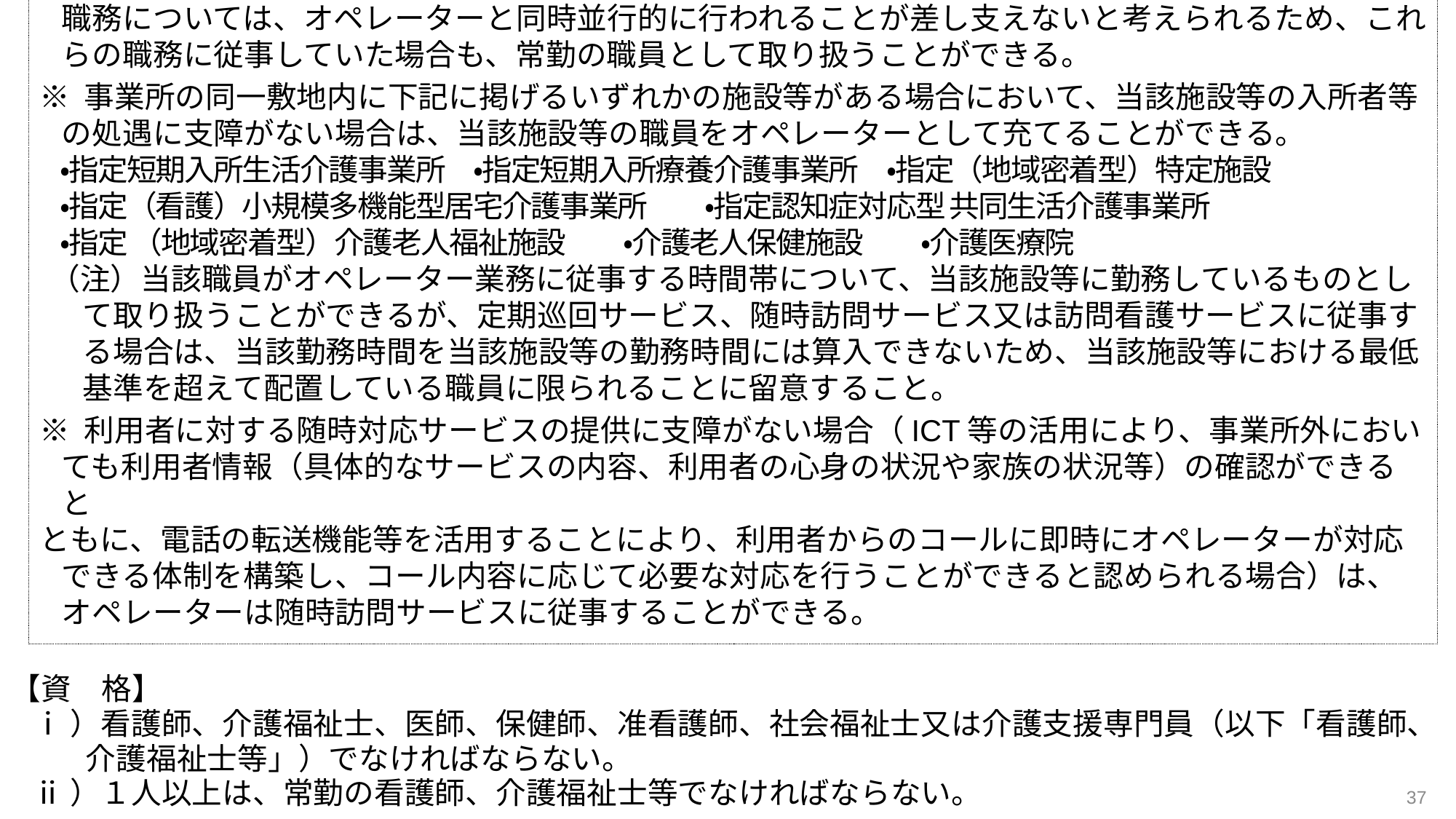

※ 同一敷地内の指定訪問介護事業所及び指定訪問看護事業所並びに指定夜間対応型訪問介護事業所の職務については、オペレーターと同時並行的に行われることが差し支えないと考えられるため、これらの職務に従事していた場合も、常勤の職員として取り扱うことができる。

※ 事業所の同一敷地内に下記に掲げるいずれかの施設等がある場合において、当該施設等の入所者等の処遇に支障がない場合は、当該施設等の職員をオペレーターとして充てることができる。
・指定短期入所生活介護事業所　・指定短期入所療養介護事業所　・指定（地域密着型）特定施設
・指定（看護）小規模多機能型居宅介護事業所　　・指定認知症対応型 共同生活介護事業所
・指定 （地域密着型）介護老人福祉施設　　・介護老人保健施設　　・介護医療院
（注）当該職員がオペレーター業務に従事する時間帯について、当該施設等に勤務しているものとして取り扱うことができるが、定期巡回サービス、随時訪問サービス又は訪問看護サービスに従事する場合は、当該勤務時間を当該施設等の勤務時間には算入できないため、当該施設等における最低基準を超えて配置している職員に限られることに留意すること。

※ 利用者に対する随時対応サービスの提供に支障がない場合（ICT等の活用により、事業所外においても利用者情報（具体的なサービスの内容、利用者の心身の状況や家族の状況等）の確認ができると
ともに、電話の転送機能等を活用することにより、利用者からのコールに即時にオペレーターが対応できる体制を構築し、コール内容に応じて必要な対応を行うことができると認められる場合）は、オペレーターは随時訪問サービスに従事することができる。

【資　格】
ⅰ）看護師、介護福祉士、医師、保健師、准看護師、社会福祉士又は介護支援専門員（以下「看護師、介護福祉士等」）でなければならない。
ⅱ）１人以上は、常勤の看護師、介護福祉士等でなければならない。
37